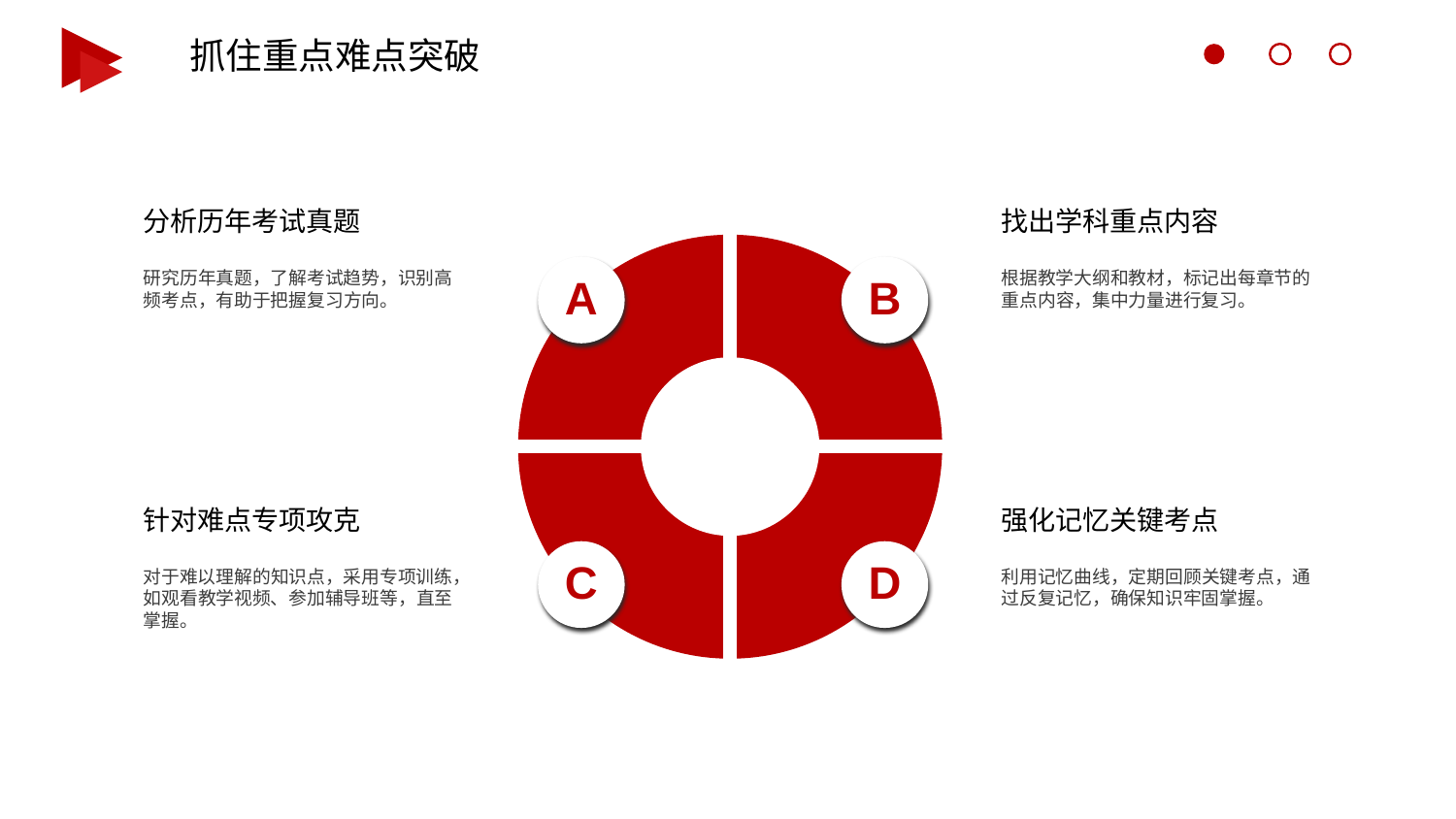

抓住重点难点突破

分析历年考试真题
找出学科重点内容

研究历年真题，了解考试趋势，识别高频考点，有助于把握复习方向。
根据教学大纲和教材，标记出每章节的重点内容，集中力量进行复习。
A
B

针对难点专项攻克
强化记忆关键考点

C
D
对于难以理解的知识点，采用专项训练，如观看教学视频、参加辅导班等，直至掌握。
利用记忆曲线，定期回顾关键考点，通过反复记忆，确保知识牢固掌握。